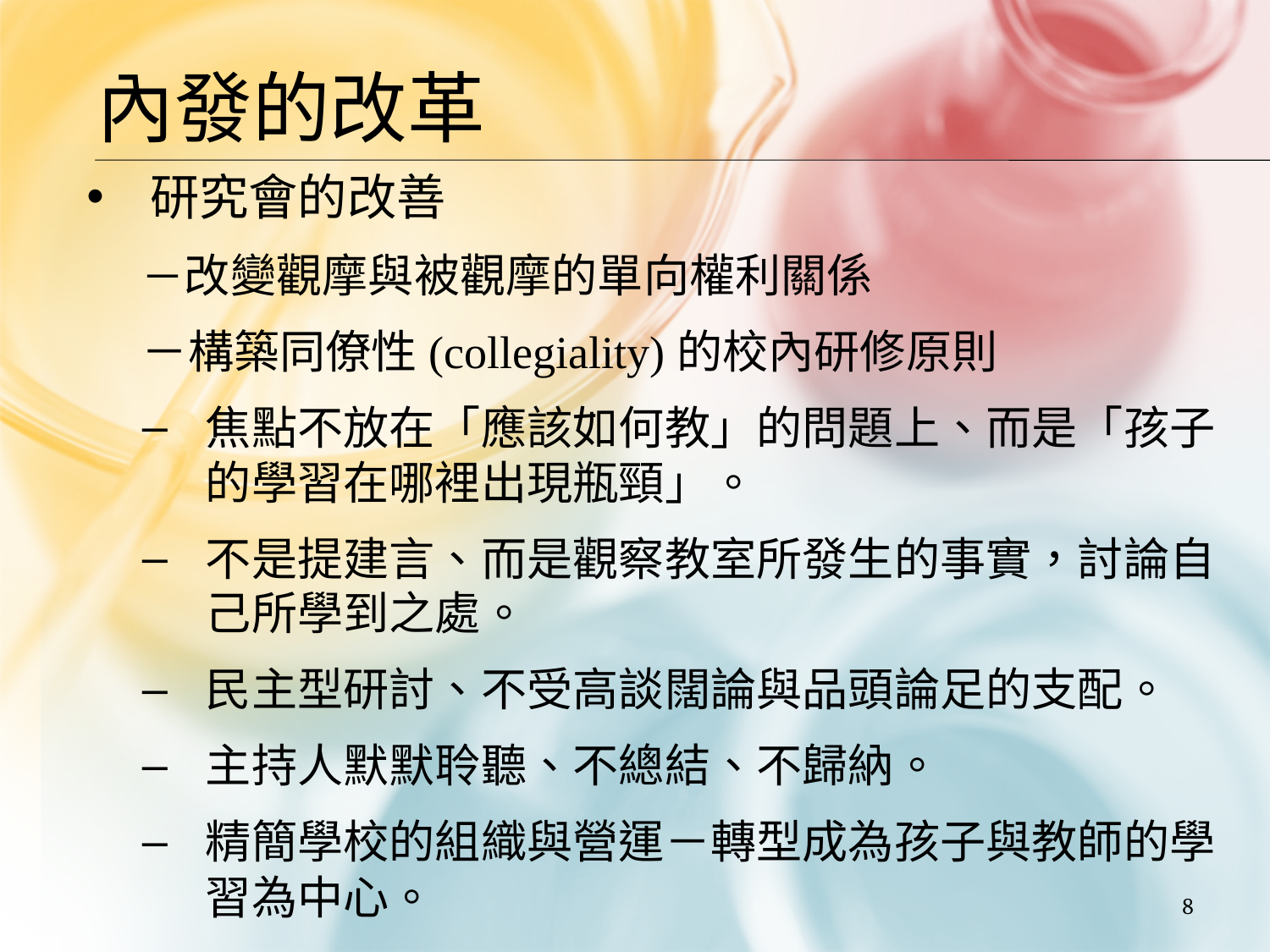

# 內發的改革
研究會的改善
－改變觀摩與被觀摩的單向權利關係
－構築同僚性(collegiality)的校內研修原則
焦點不放在「應該如何教」的問題上、而是「孩子的學習在哪裡出現瓶頸」。
不是提建言、而是觀察教室所發生的事實，討論自己所學到之處。
民主型研討、不受高談闊論與品頭論足的支配。
主持人默默聆聽、不總結、不歸納。
精簡學校的組織與營運－轉型成為孩子與教師的學習為中心。
8